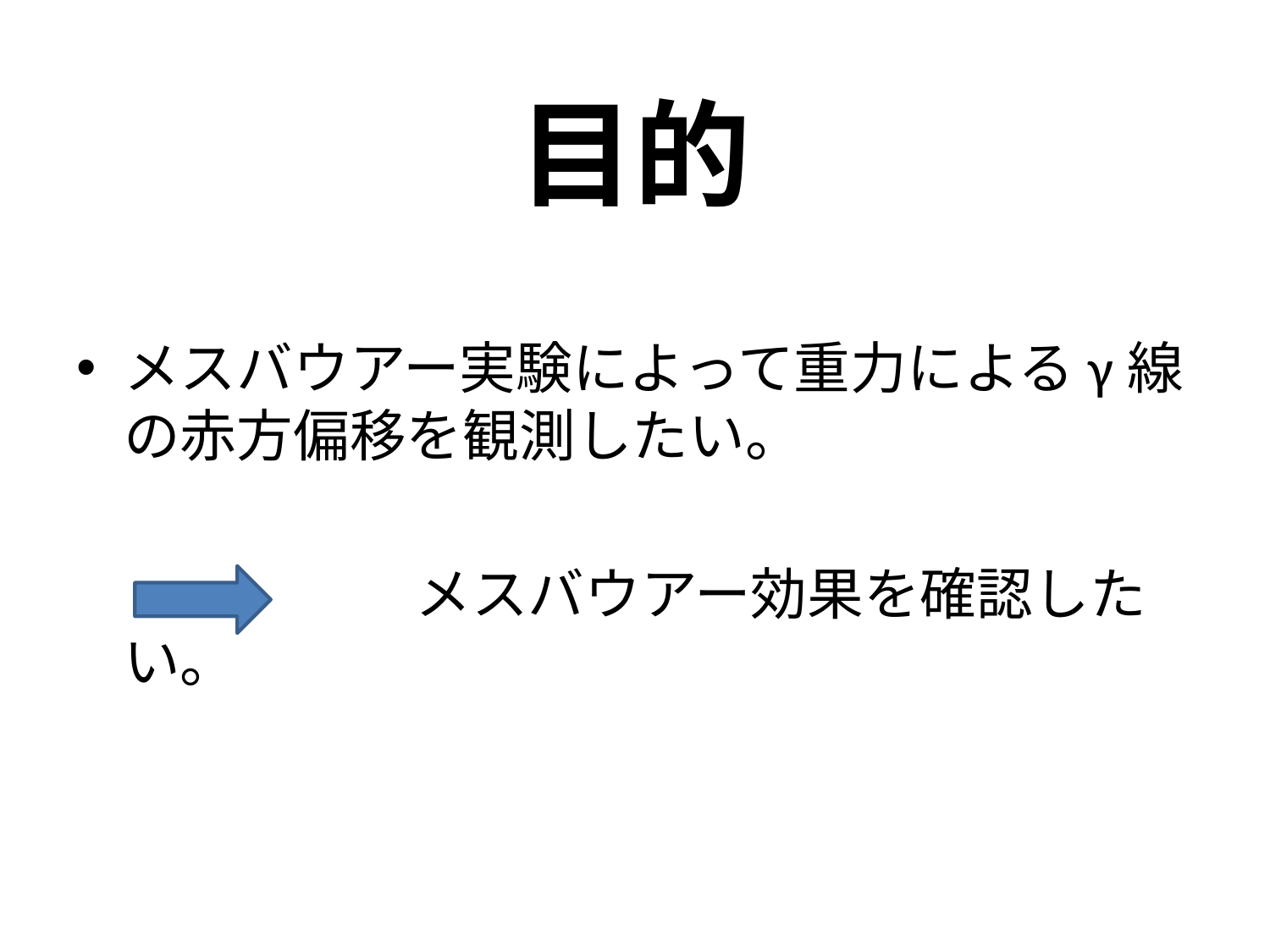

# 目的
メスバウアー実験によって重力によるγ線の赤方偏移を観測したい。

　　　　　　メスバウアー効果を確認したい。